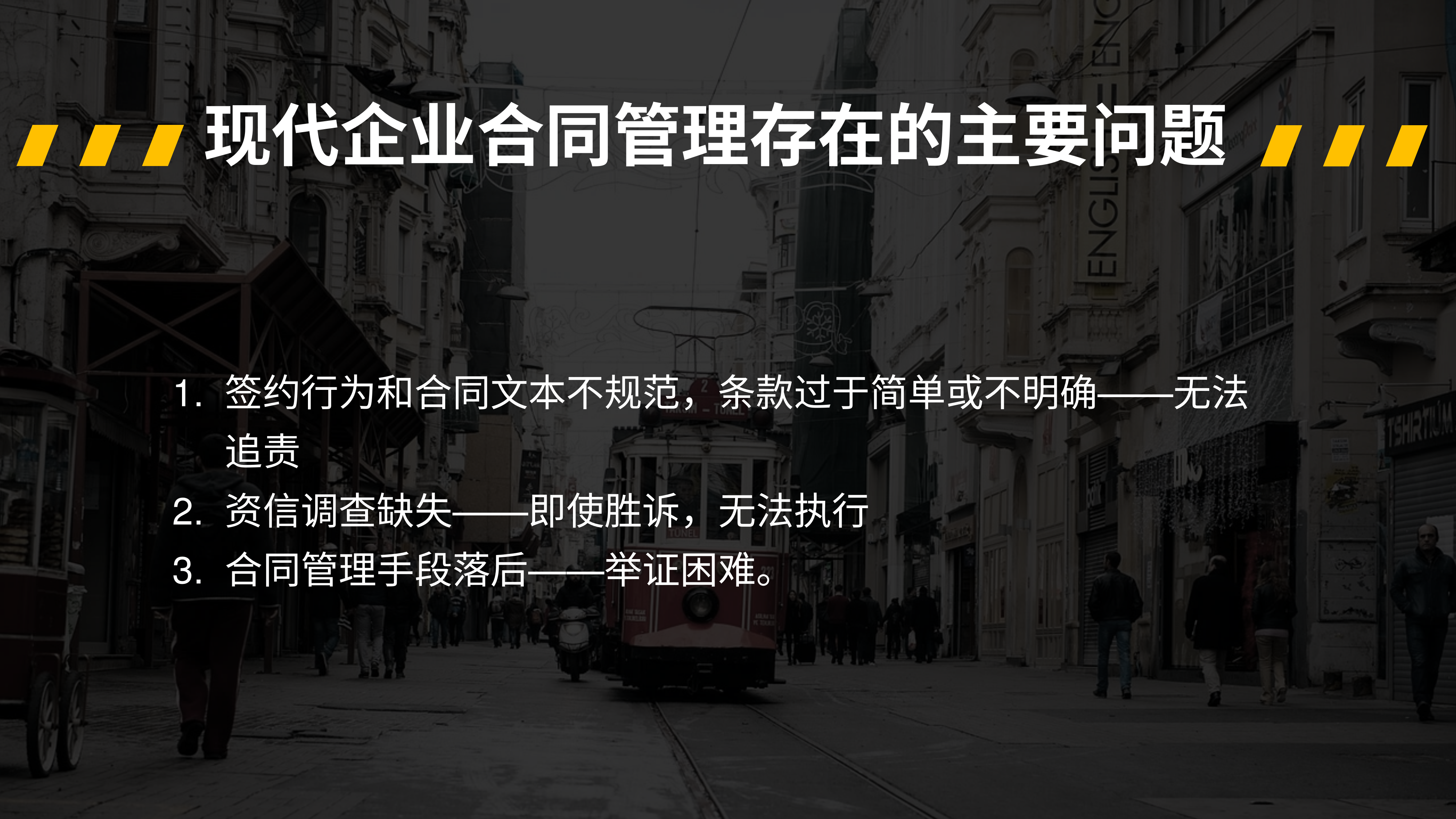

# 现代企业合同管理存在的主要问题

签约行为和合同文本不规范，条款过于简单或不明确——无法追责
资信调查缺失——即使胜诉，无法执行
合同管理手段落后——举证困难。